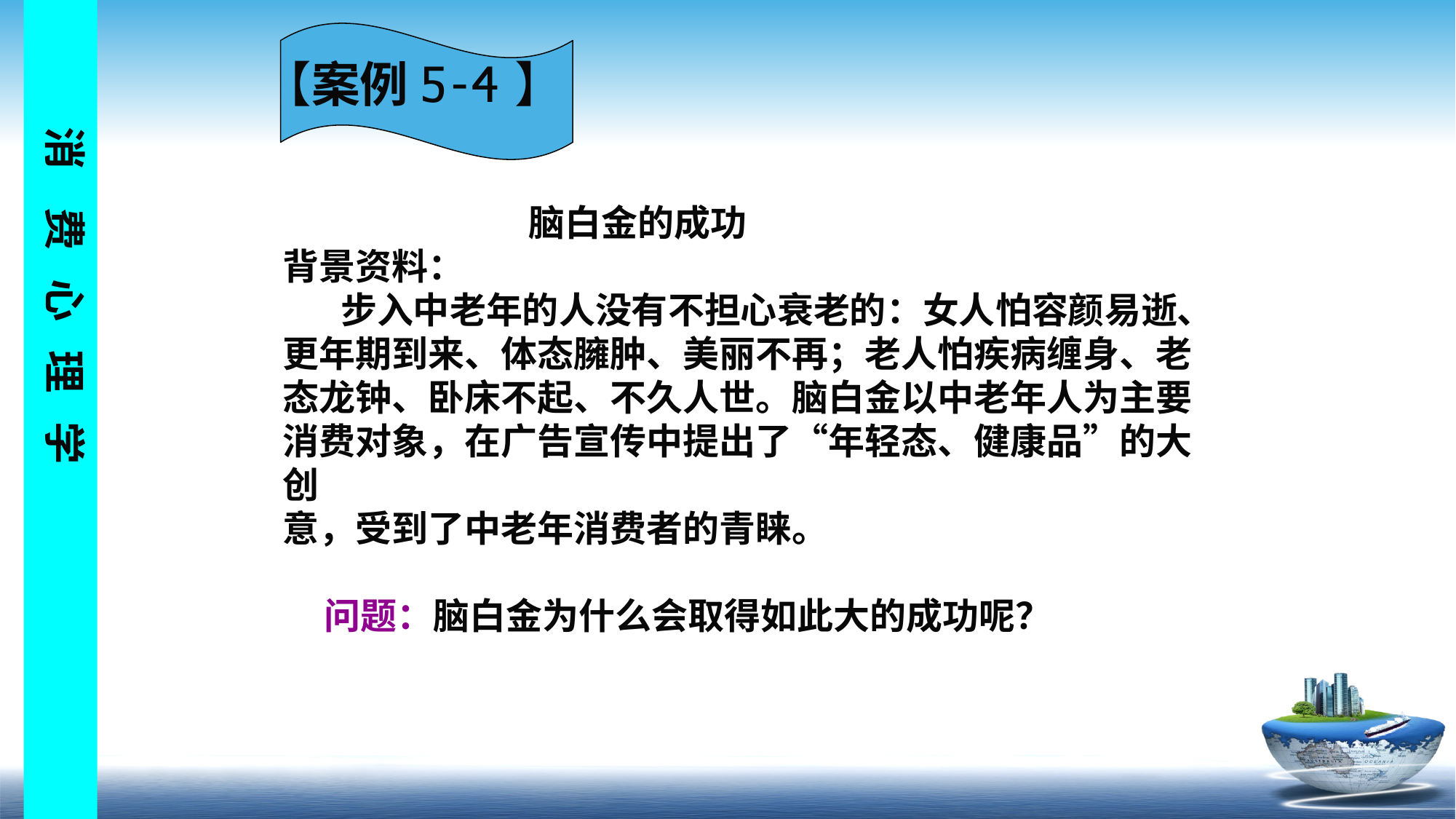

【案例5-4】
                             脑白金的成功
背景资料：
      步入中老年的人没有不担心衰老的：女人怕容颜易逝、
更年期到来、体态臃肿、美丽不再；老人怕疾病缠身、老
态龙钟、卧床不起、不久人世。脑白金以中老年人为主要
消费对象，在广告宣传中提出了“年轻态、健康品”的大创
意，受到了中老年消费者的青睐。

    问题：脑白金为什么会取得如此大的成功呢？